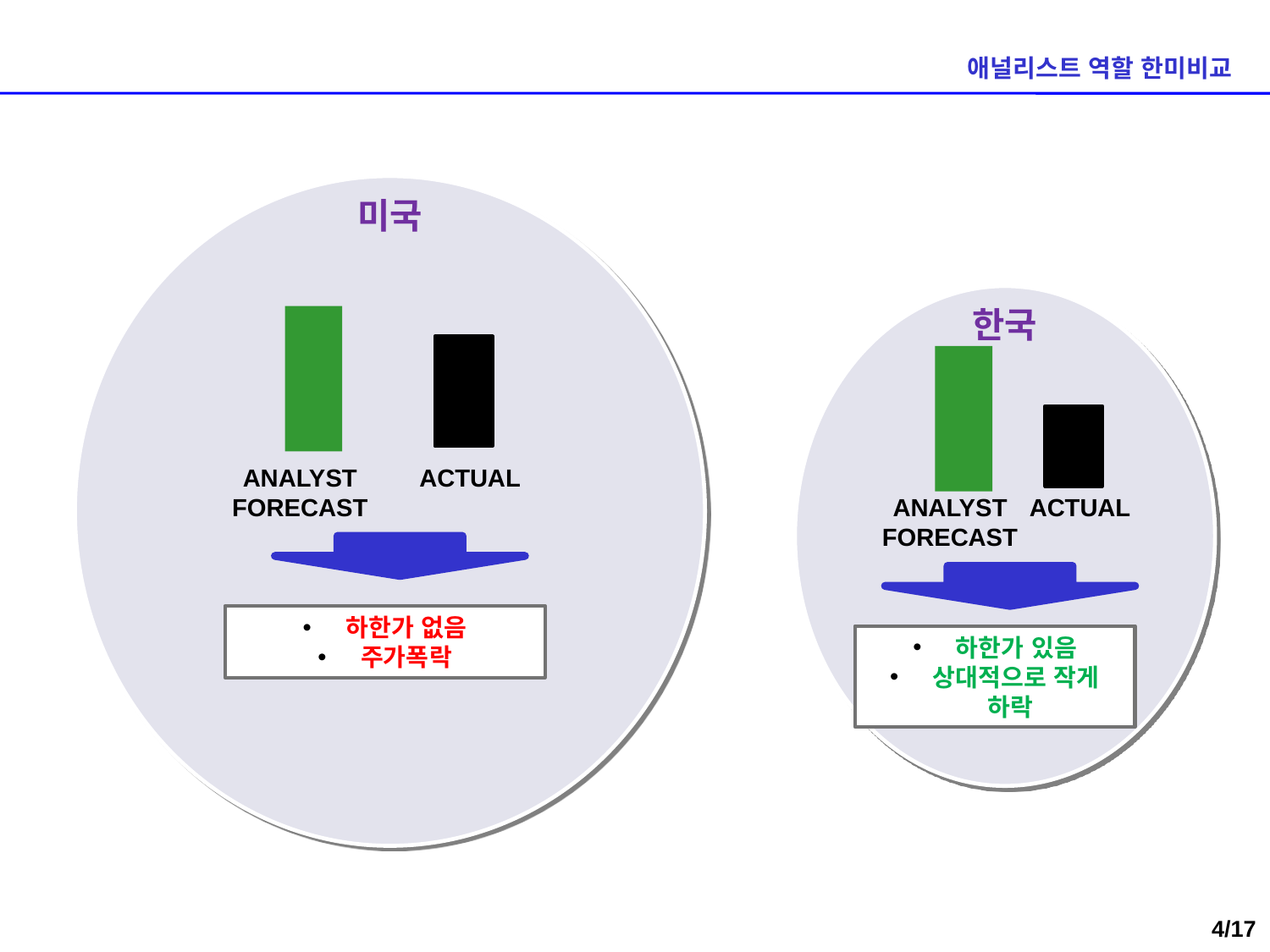

애널리스트 역할 한미비교

미국

한국

이사회 활동
결산일

ANALYST FORECAST
ACTUAL
ANALYST FORECAST
ACTUAL

 하한가 없음
 주가폭락
 하한가 있음
 상대적으로 작게 하락
감사인의
주장 포함
1
4/17